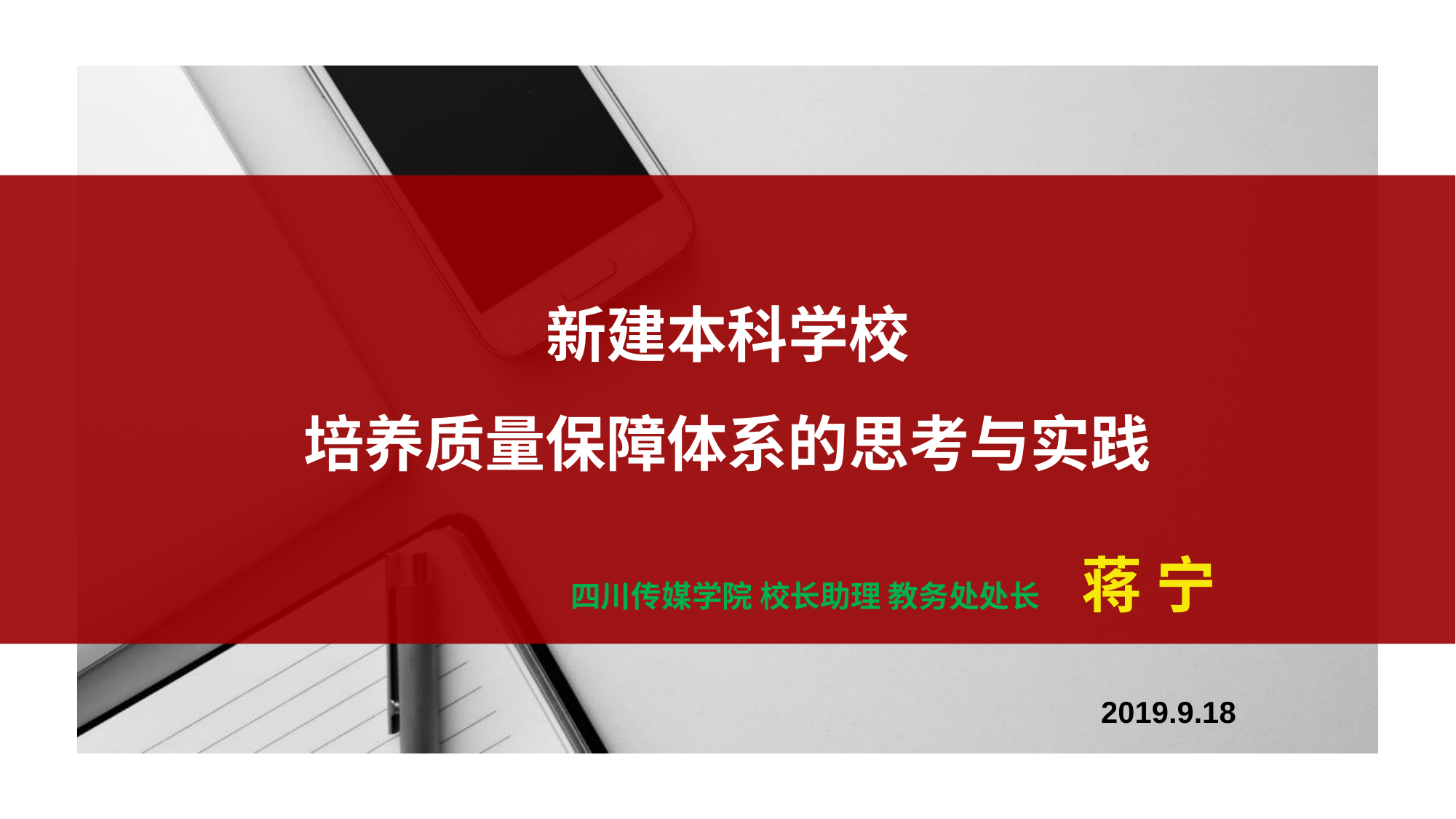

# 新建本科学校 培养质量保障体系的思考与实践 四川传媒学院 校长助理 教务处处长   蒋 宁
                                                 2019.9.18